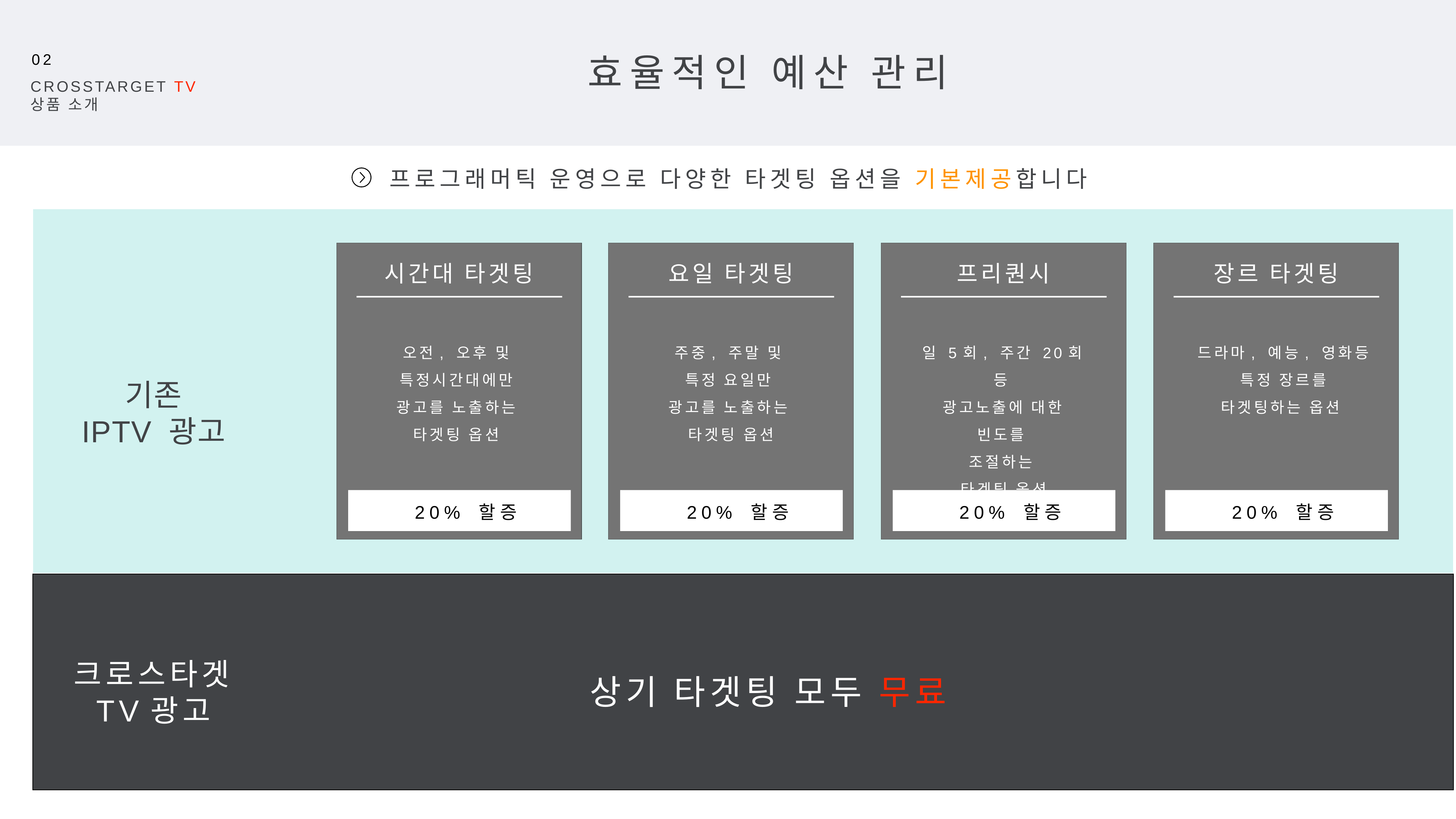

14
효율적인 예산 관리
02
CROSSTARGET TV
상품 소개
프로그래머틱 운영으로 다양한 타겟팅 옵션을 기본제공합니다

요일 타겟팅
주중, 주말 및
특정 요일만
광고를 노출하는
타겟팅 옵션

20% 할증
프리퀀시
일 5회, 주간 20회 등
광고노출에 대한 빈도를
조절하는
타겟팅 옵션

20% 할증
장르 타겟팅
드라마, 예능, 영화등
특정 장르를
타겟팅하는 옵션

20% 할증
시간대 타겟팅
오전, 오후 및
특정시간대에만
광고를 노출하는
타겟팅 옵션

20% 할증

기존
IPTV 광고

크로스타겟
TV광고
상기 타겟팅 모두 무료